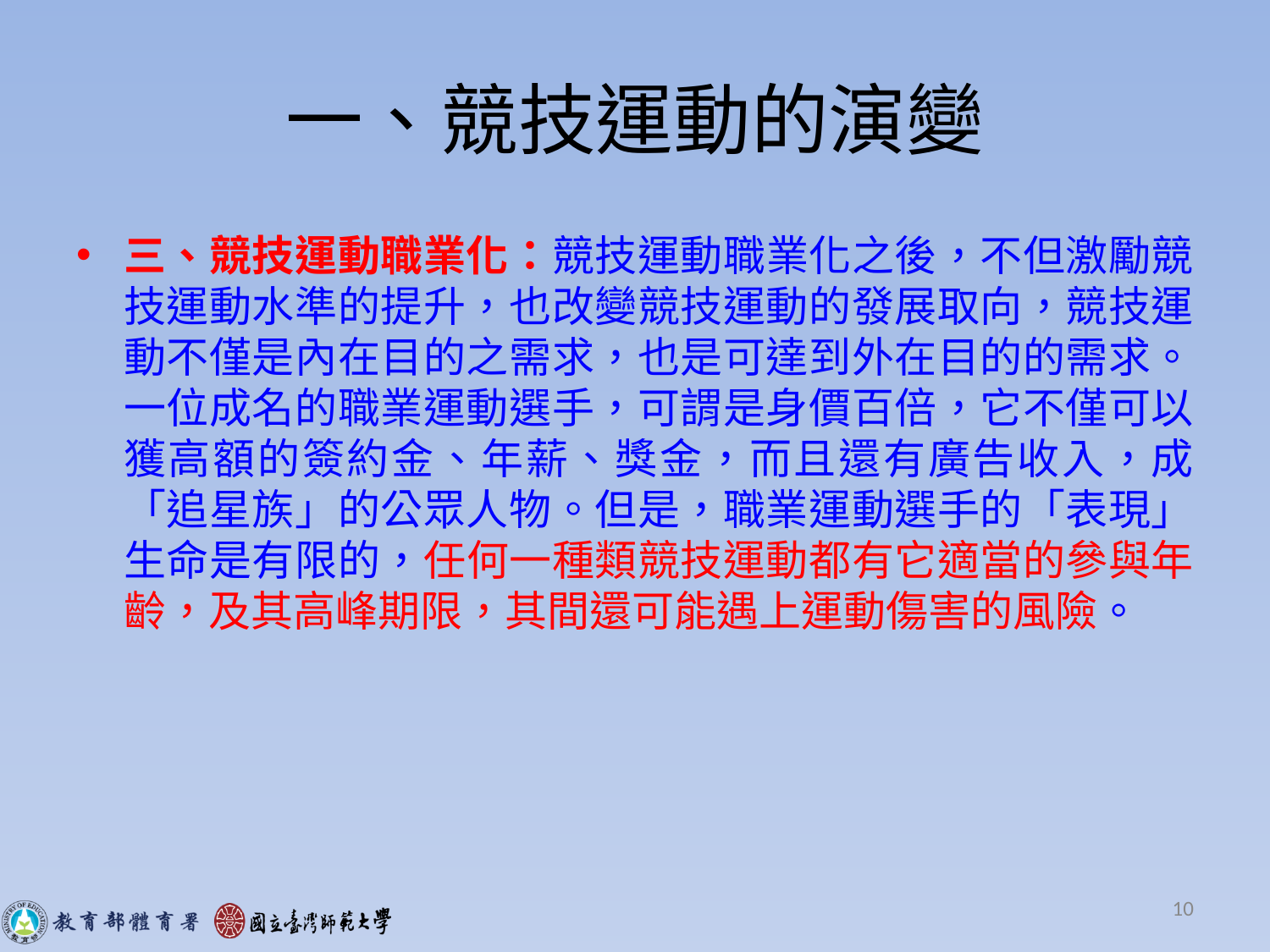

# 一、競技運動的演變
三、競技運動職業化：競技運動職業化之後，不但激勵競技運動水準的提升，也改變競技運動的發展取向，競技運動不僅是內在目的之需求，也是可達到外在目的的需求。一位成名的職業運動選手，可謂是身價百倍，它不僅可以獲高額的簽約金、年薪、獎金，而且還有廣告收入，成「追星族」的公眾人物。但是，職業運動選手的「表現」生命是有限的，任何一種類競技運動都有它適當的參與年齡，及其高峰期限，其間還可能遇上運動傷害的風險。

10